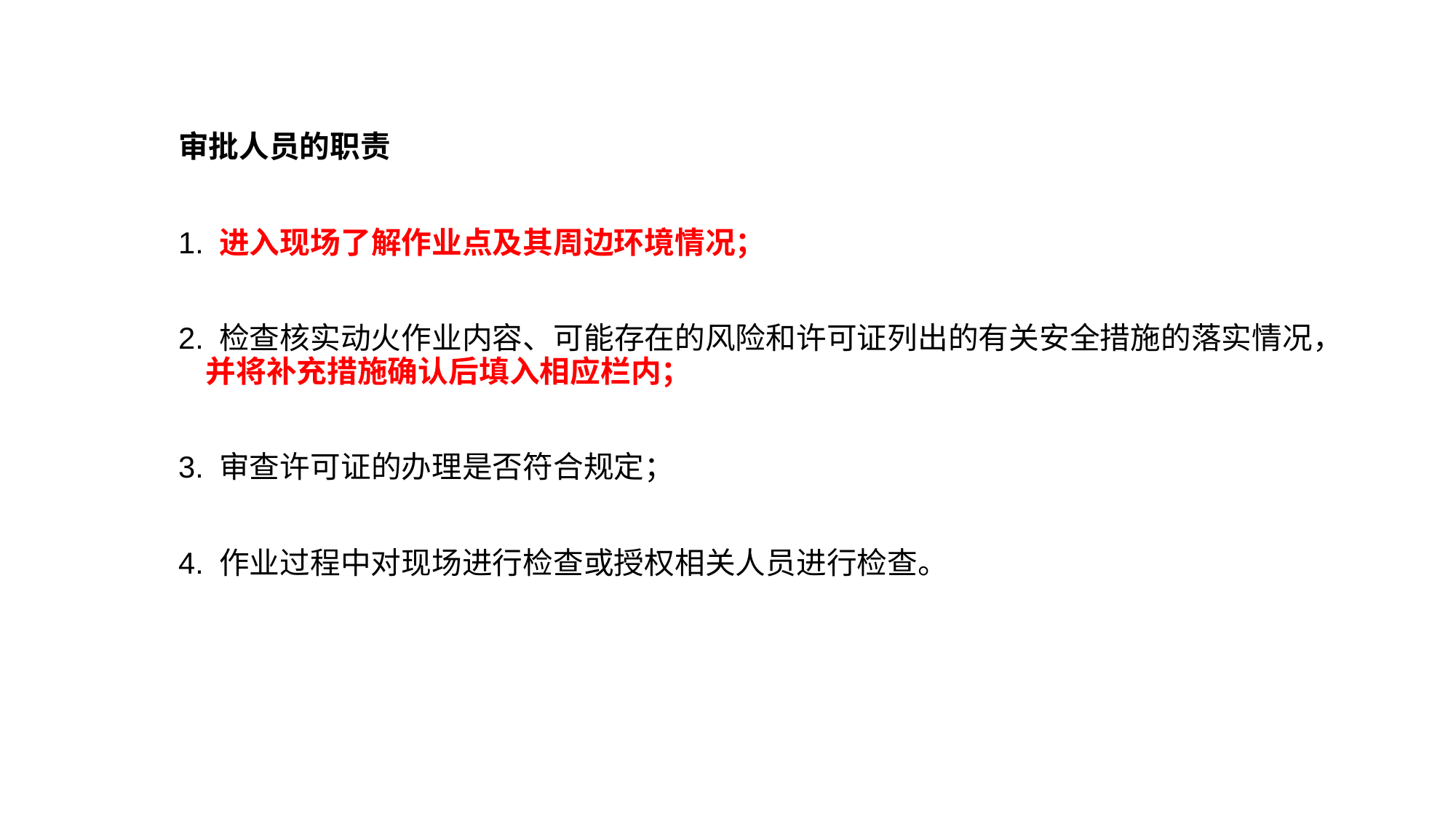

#
审批人员的职责

1. 进入现场了解作业点及其周边环境情况；

2. 检查核实动火作业内容、可能存在的风险和许可证列出的有关安全措施的落实情况，并将补充措施确认后填入相应栏内；

3. 审查许可证的办理是否符合规定；

4. 作业过程中对现场进行检查或授权相关人员进行检查。